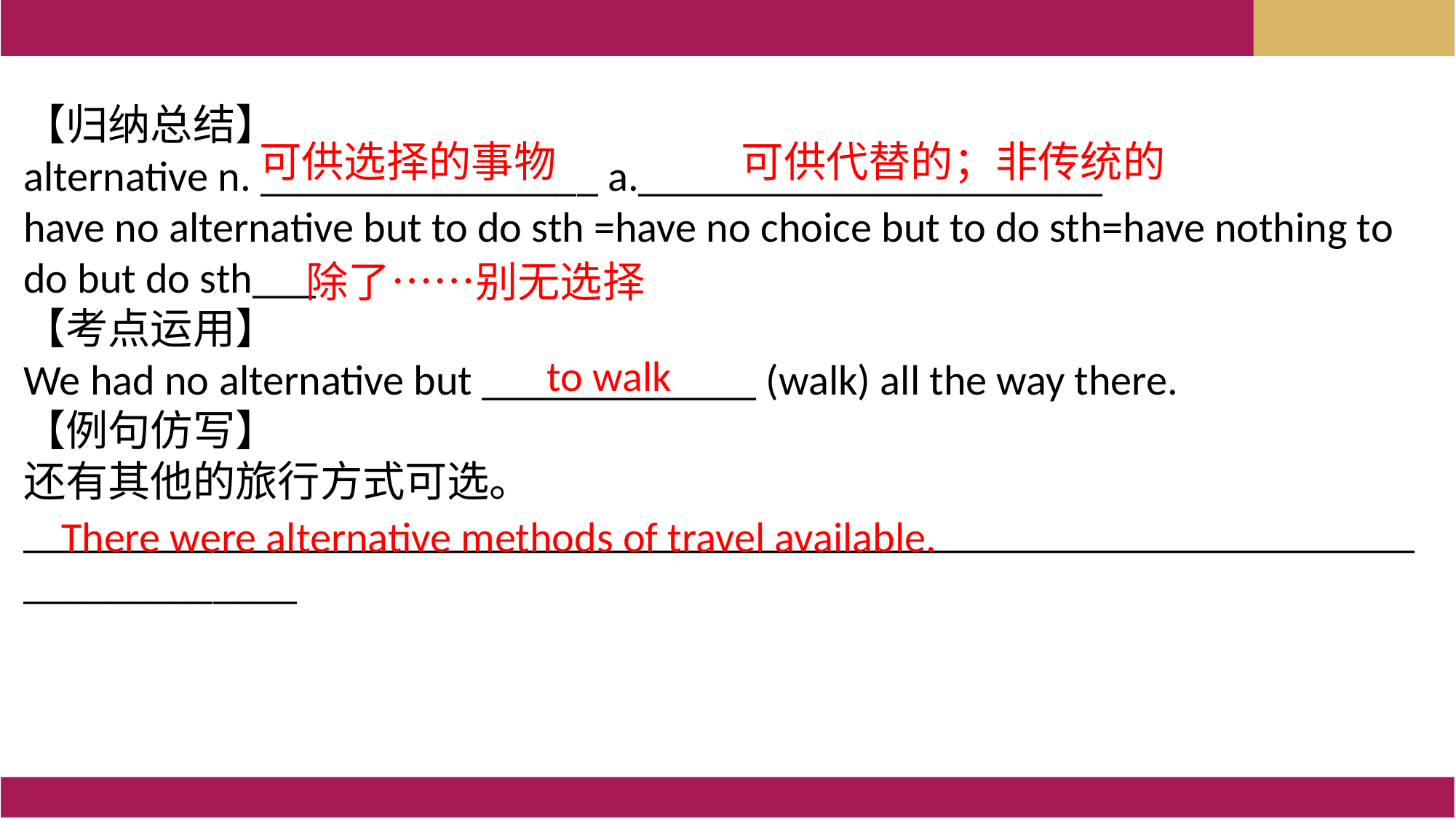

【归纳总结】
alternative n. ________________ a.______________________
have no alternative but to do sth =have no choice but to do sth=have nothing to do but do sth___
【考点运用】
We had no alternative but _____________ (walk) all the way there.
【例句仿写】
还有其他的旅行方式可选。
_______________________________________________________________________________
 可供选择的事物
 可供代替的；非传统的
 除了……别无选择
  to walk
There were alternative methods of travel available.